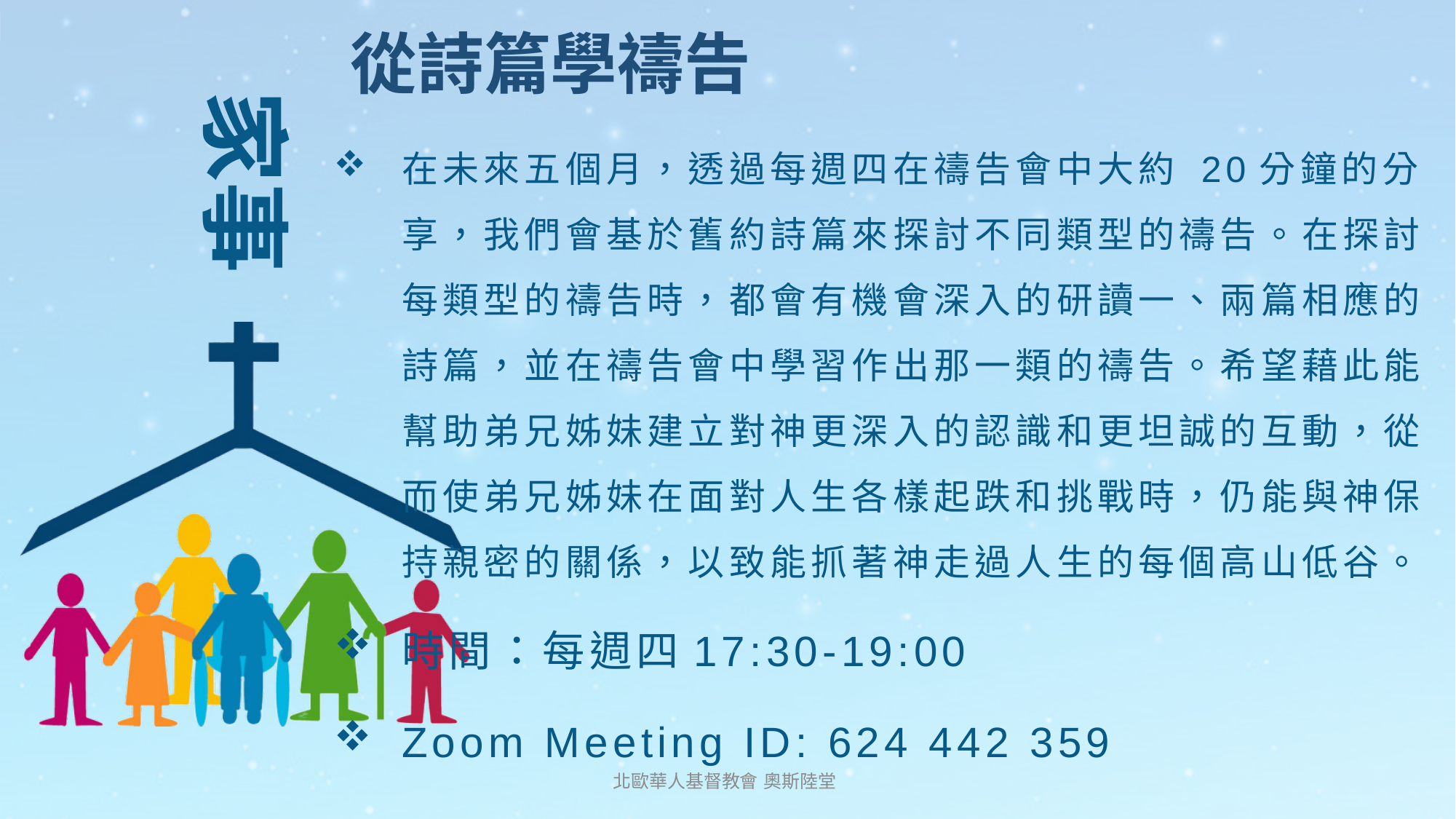

從詩篇學禱告
在未來五個月，透過每週四在禱告會中大約 20分鐘的分享，我們會基於舊約詩篇來探討不同類型的禱告。在探討每類型的禱告時，都會有機會深入的研讀一、兩篇相應的詩篇，並在禱告會中學習作出那一類的禱告。希望藉此能幫助弟兄姊妹建立對神更深入的認識和更坦誠的互動，從而使弟兄姊妹在面對人生各樣起跌和挑戰時，仍能與神保持親密的關係，以致能抓著神走過人生的每個高山低谷。
時間：每週四17:30-19:00
Zoom Meeting ID: 624 442 359
北歐華人基督教會 奧斯陸堂